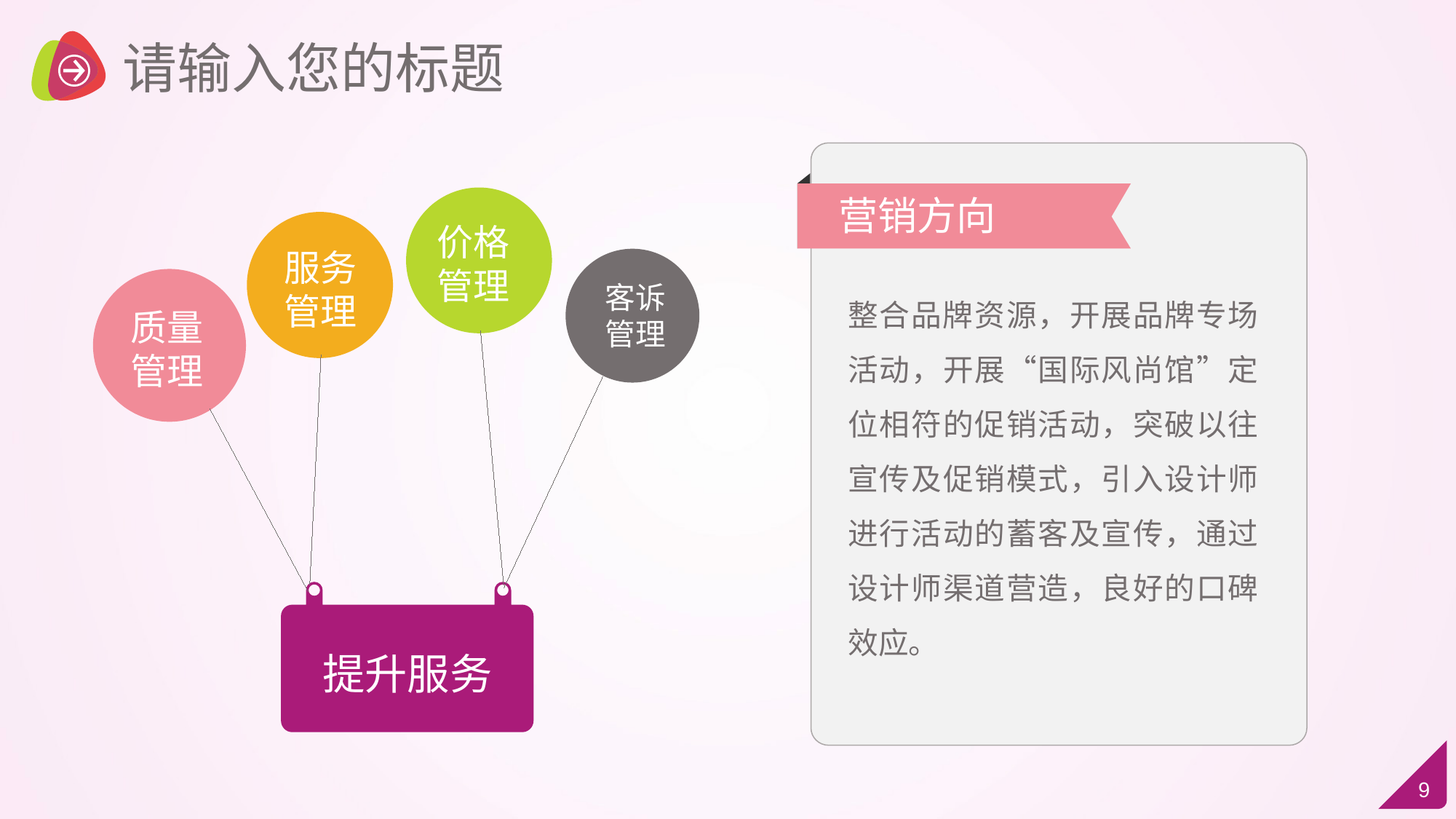

请输入您的标题

营销方向

价格管理
服务管理

整合品牌资源，开展品牌专场活动，开展“国际风尚馆”定位相符的促销活动，突破以往宣传及促销模式，引入设计师进行活动的蓄客及宣传，通过设计师渠道营造，良好的口碑效应。
客诉管理
质量管理

提升服务